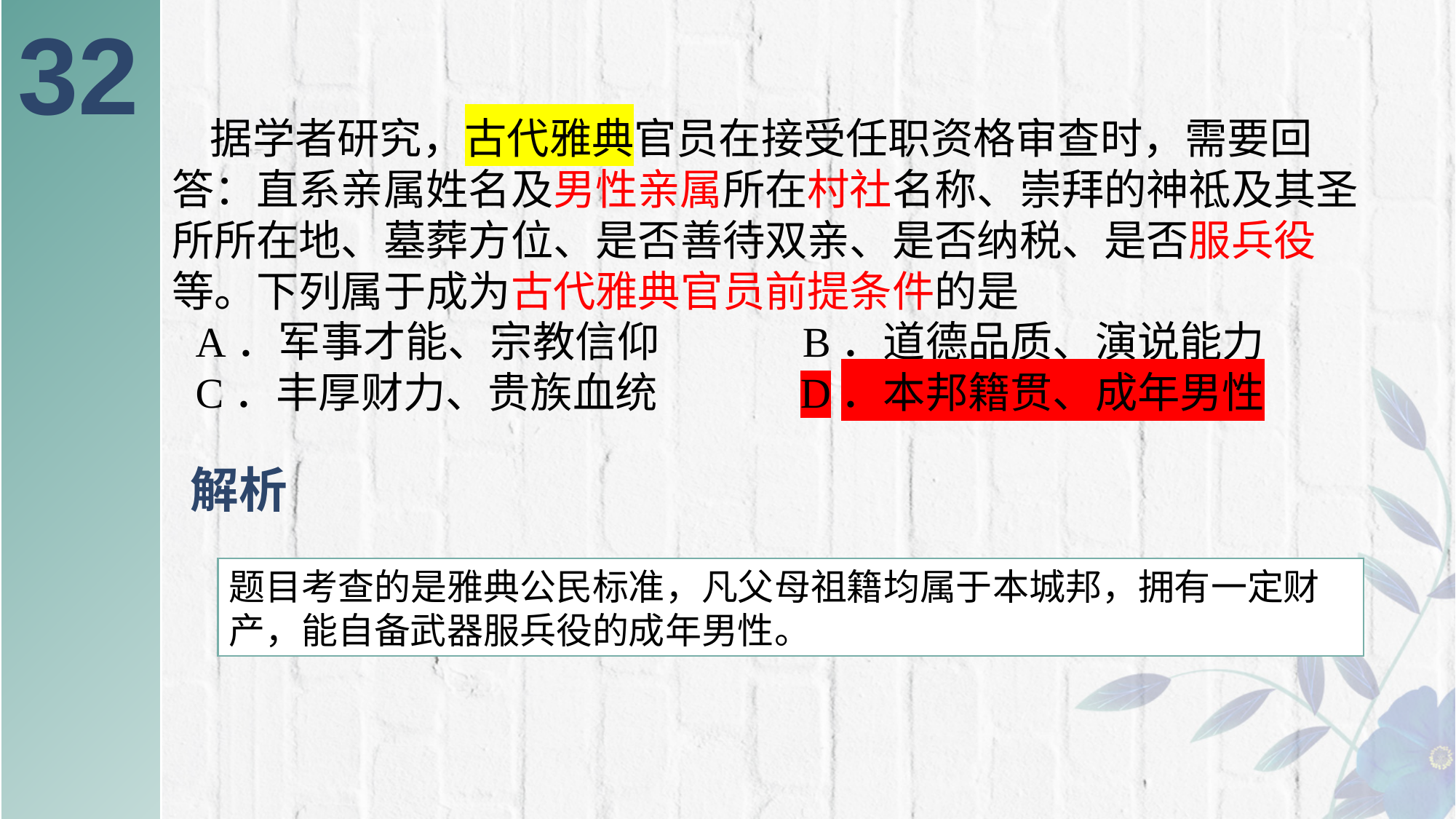

32

   据学者研究，古代雅典官员在接受任职资格审查时，需要回答：直系亲属姓名及男性亲属所在村社名称、崇拜的神祗及其圣所所在地、墓葬方位、是否善待双亲、是否纳税、是否服兵役等。下列属于成为古代雅典官员前提条件的是  A．军事才能、宗教信仰              B．道德品质、演说能力  C．丰厚财力、贵族血统              D．本邦籍贯、成年男性
# 解析
题目考查的是雅典公民标准，凡父母祖籍均属于本城邦，拥有一定财产，能自备武器服兵役的成年男性。